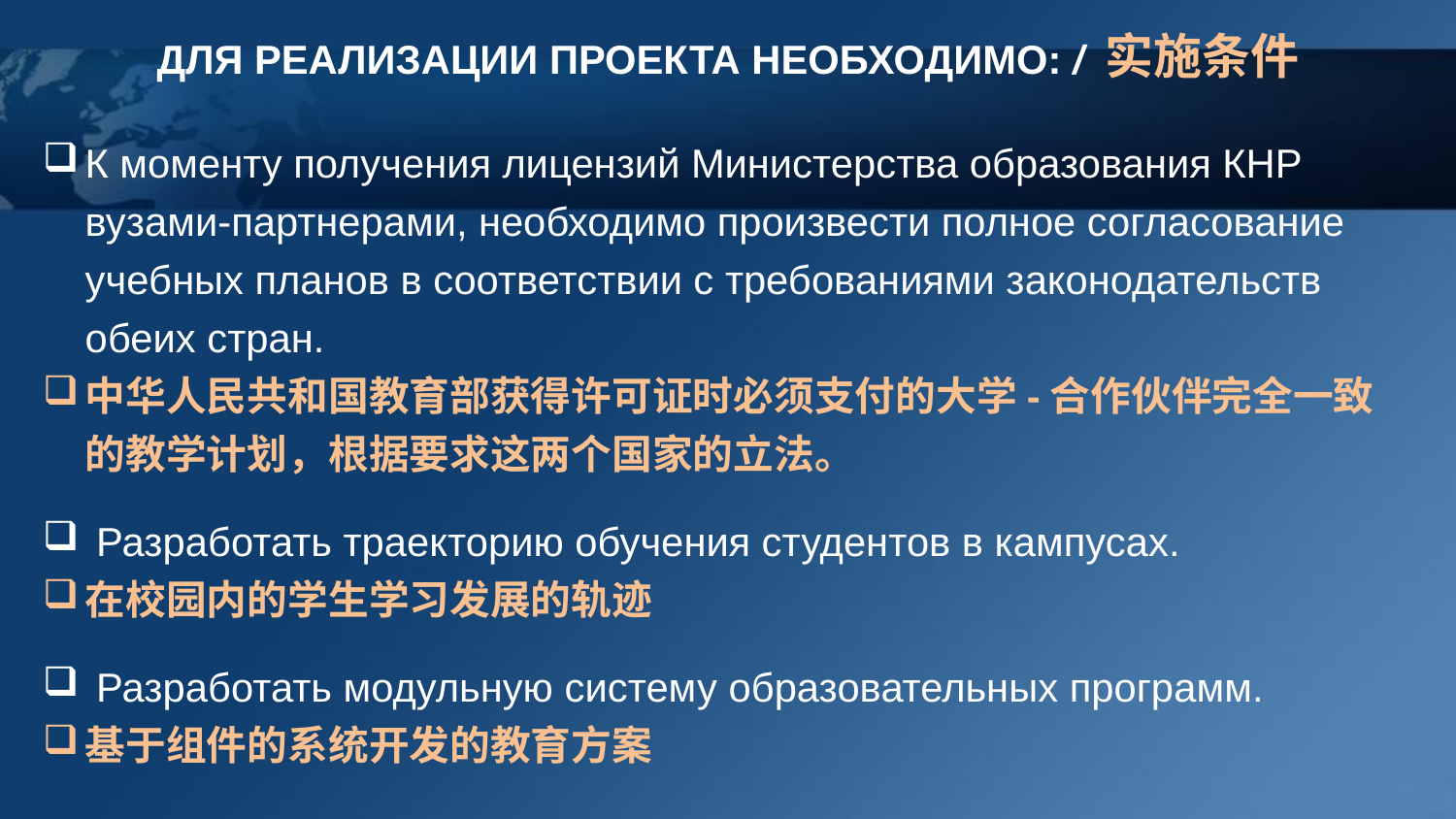

# ДЛЯ РЕАЛИЗАЦИИ ПРОЕКТА НЕОБХОДИМО: / 实施条件
К моменту получения лицензий Министерства образования КНР вузами-партнерами, необходимо произвести полное согласование учебных планов в соответствии с требованиями законодательств обеих стран.
中华人民共和国教育部获得许可证时必须支付的大学-合作伙伴完全一致的教学计划，根据要求这两个国家的立法。

 Разработать траекторию обучения студентов в кампусах.
在校园内的学生学习发展的轨迹

 Разработать модульную систему образовательных программ.
基于组件的系统开发的教育方案